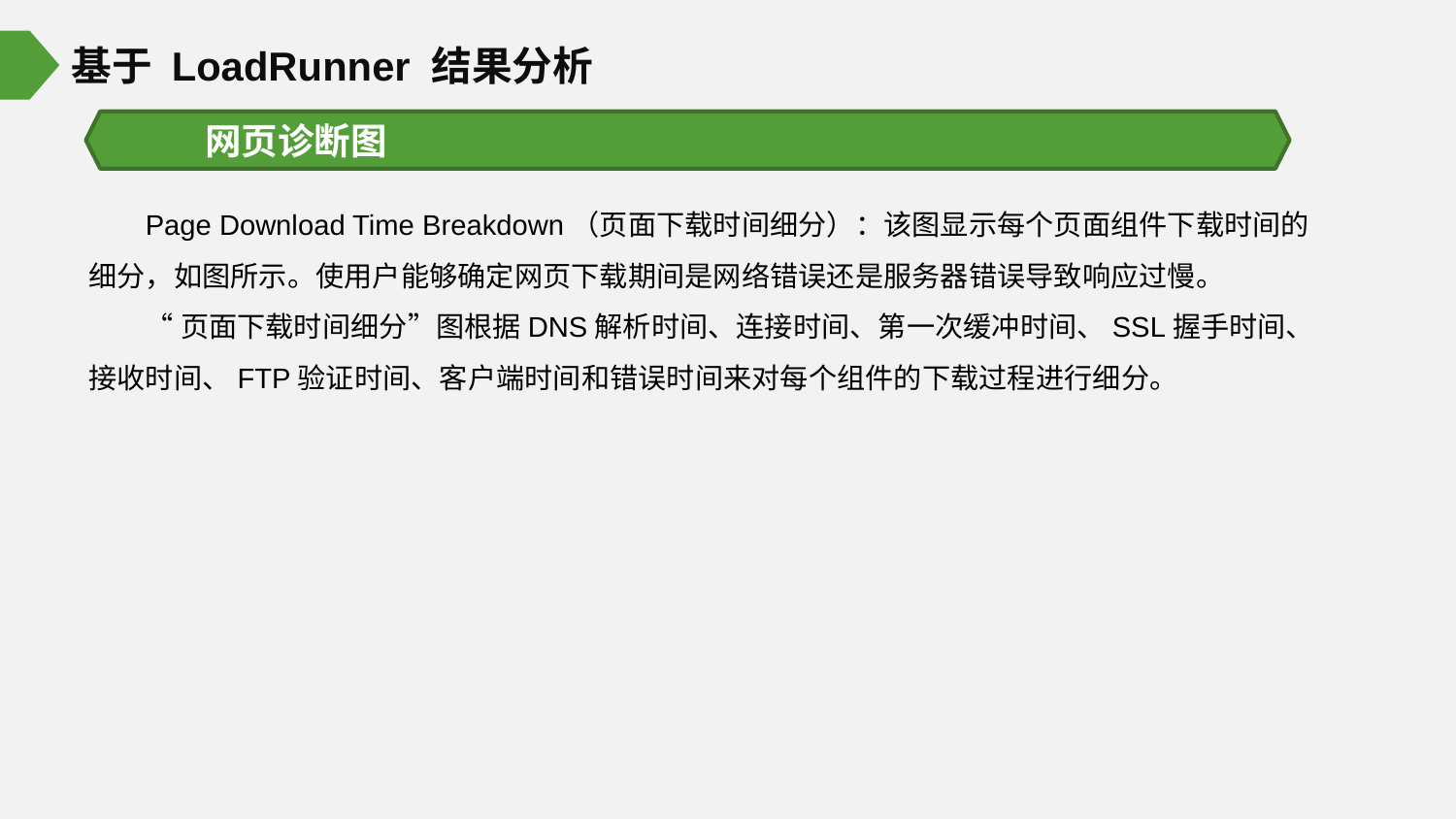

基于 LoadRunner 结果分析
网页诊断图
Page Download Time Breakdown（页面下载时间细分）：该图显示每个页面组件下载时间的细分，如图所示。使用户能够确定网页下载期间是网络错误还是服务器错误导致响应过慢。
“页面下载时间细分”图根据DNS解析时间、连接时间、第一次缓冲时间、SSL握手时间、接收时间、FTP验证时间、客户端时间和错误时间来对每个组件的下载过程进行细分。